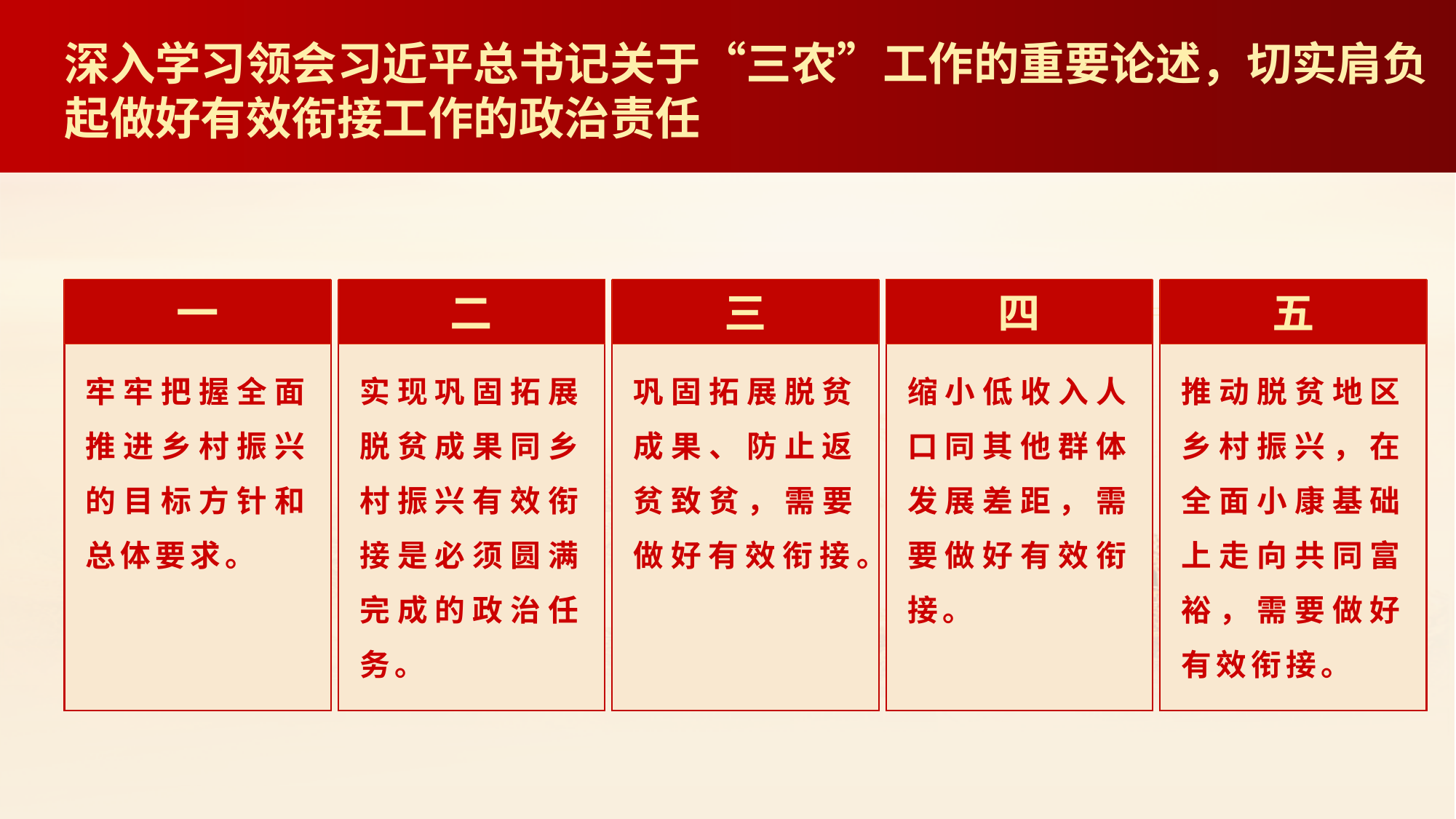

深入学习领会习近平总书记关于“三农”工作的重要论述，切实肩负起做好有效衔接工作的政治责任
一
牢牢把握全面推进乡村振兴的目标方针和总体要求。

二
实现巩固拓展脱贫成果同乡村振兴有效衔接是必须圆满完成的政治任务。

三

巩固拓展脱贫成果、防止返贫致贫，需要做好有效衔接。
四

缩小低收入人口同其他群体发展差距，需要做好有效衔接。
五

推动脱贫地区乡村振兴，在全面小康基础上走向共同富裕，需要做好有效衔接。